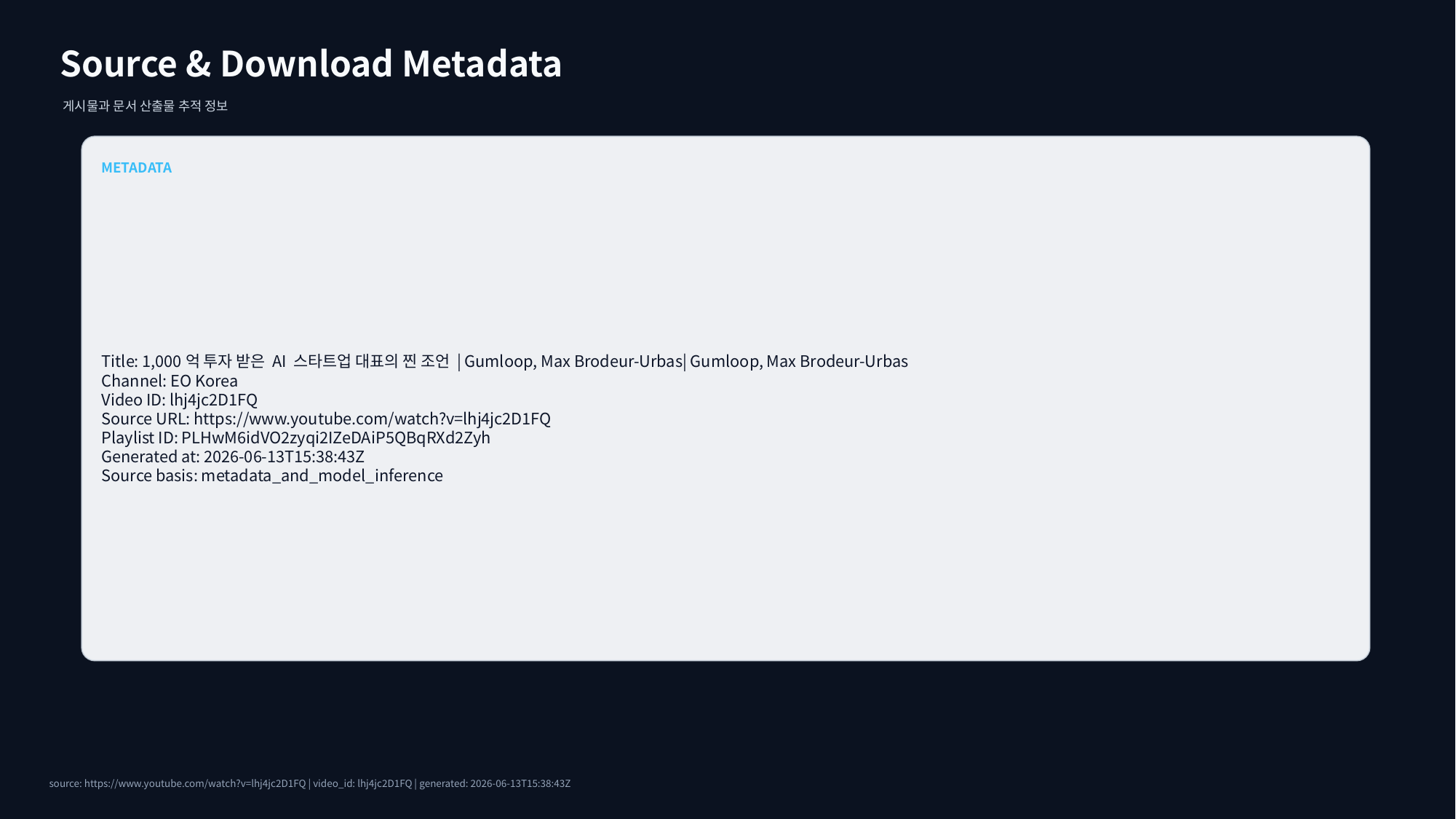

Source & Download Metadata
게시물과 문서 산출물 추적 정보

METADATA
Title: 1,000억 투자 받은 AI 스타트업 대표의 찐 조언 | Gumloop, Max Brodeur-Urbas| Gumloop, Max Brodeur-Urbas
Channel: EO Korea
Video ID: lhj4jc2D1FQ
Source URL: https://www.youtube.com/watch?v=lhj4jc2D1FQ
Playlist ID: PLHwM6idVO2zyqi2IZeDAiP5QBqRXd2Zyh
Generated at: 2026-06-13T15:38:43Z
Source basis: metadata_and_model_inference
source: https://www.youtube.com/watch?v=lhj4jc2D1FQ | video_id: lhj4jc2D1FQ | generated: 2026-06-13T15:38:43Z